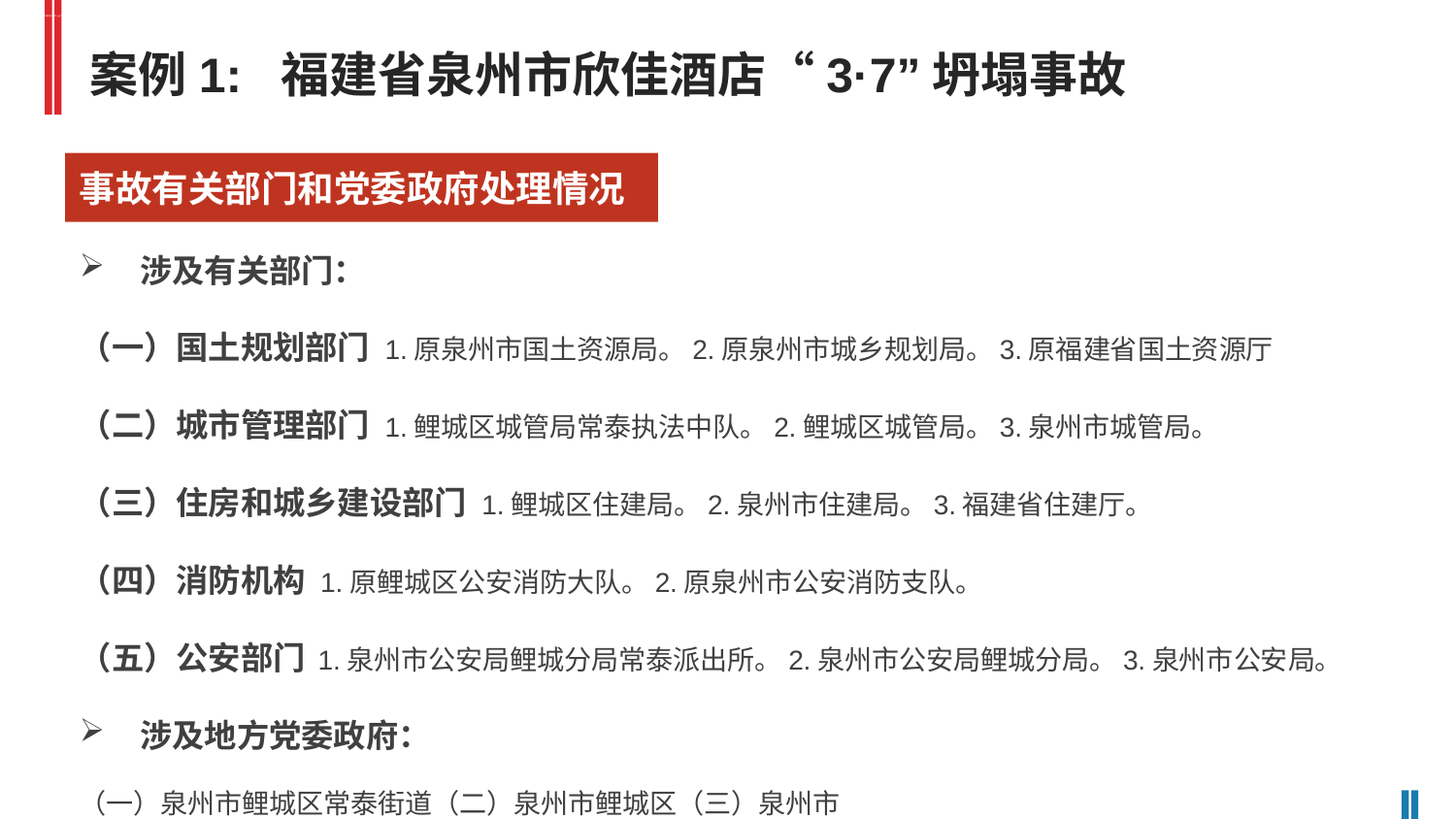

生产安全事故调查处理培训课件(ppt77页)
案例1:  福建省泉州市欣佳酒店“3·7”坍塌事故
事故有关部门和党委政府处理情况
涉及有关部门：
（一）国土规划部门 1.原泉州市国土资源局。2.原泉州市城乡规划局。3.原福建省国土资源厅
（二）城市管理部门 1.鲤城区城管局常泰执法中队。2.鲤城区城管局。3.泉州市城管局。
（三）住房和城乡建设部门 1.鲤城区住建局。2.泉州市住建局。3.福建省住建厅。
（四）消防机构 1.原鲤城区公安消防大队。2.原泉州市公安消防支队。
（五）公安部门 1.泉州市公安局鲤城分局常泰派出所。2.泉州市公安局鲤城分局。3.泉州市公安局。
涉及地方党委政府：
（一）泉州市鲤城区常泰街道（二）泉州市鲤城区（三）泉州市
生产安全事故调查处理培训课件(ppt77页)